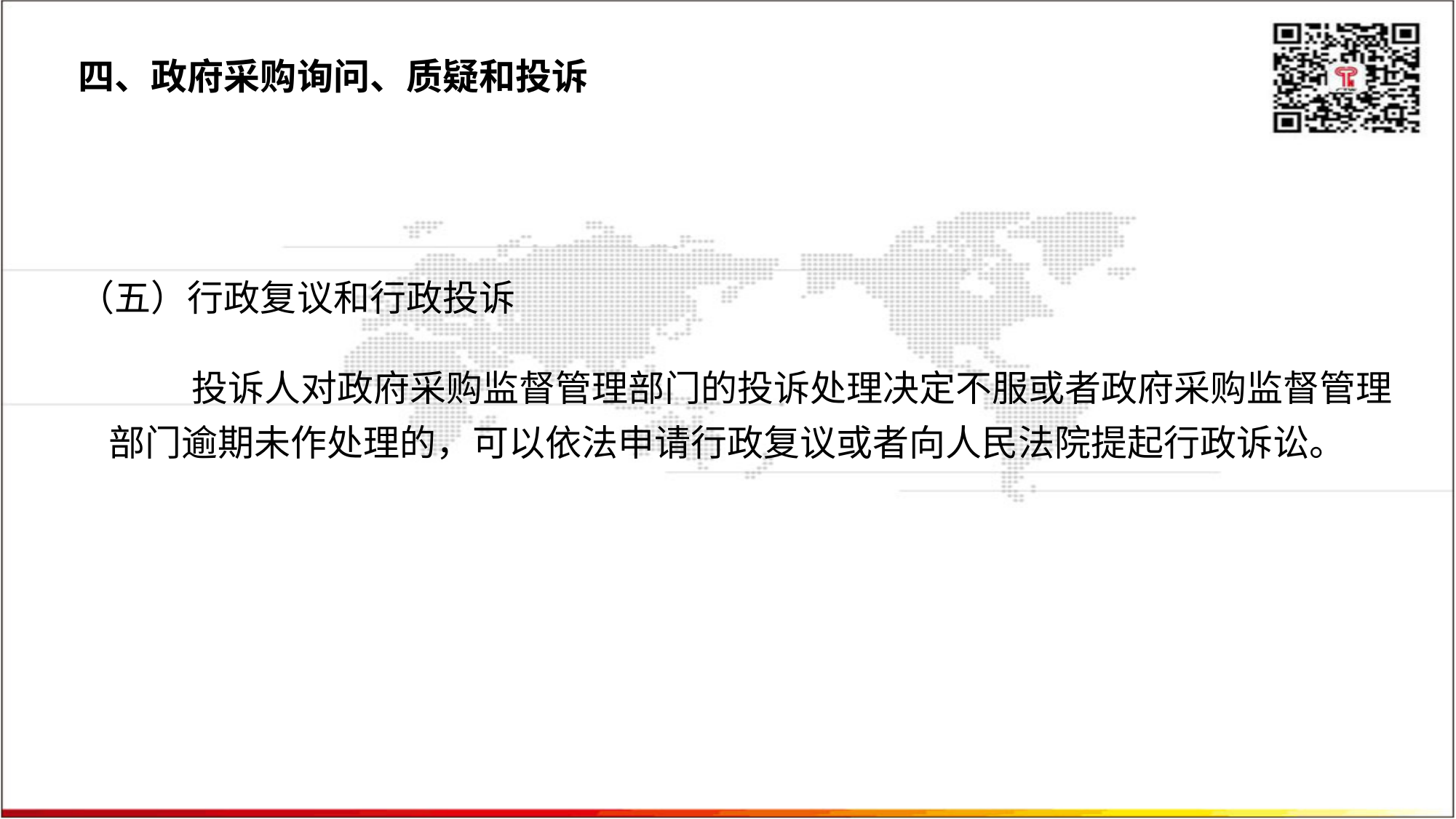

四、政府采购询问、质疑和投诉
（五）行政复议和行政投诉
         投诉人对政府采购监督管理部门的投诉处理决定不服或者政府采购监督管理部门逾期未作处理的，可以依法申请行政复议或者向人民法院提起行政诉讼。